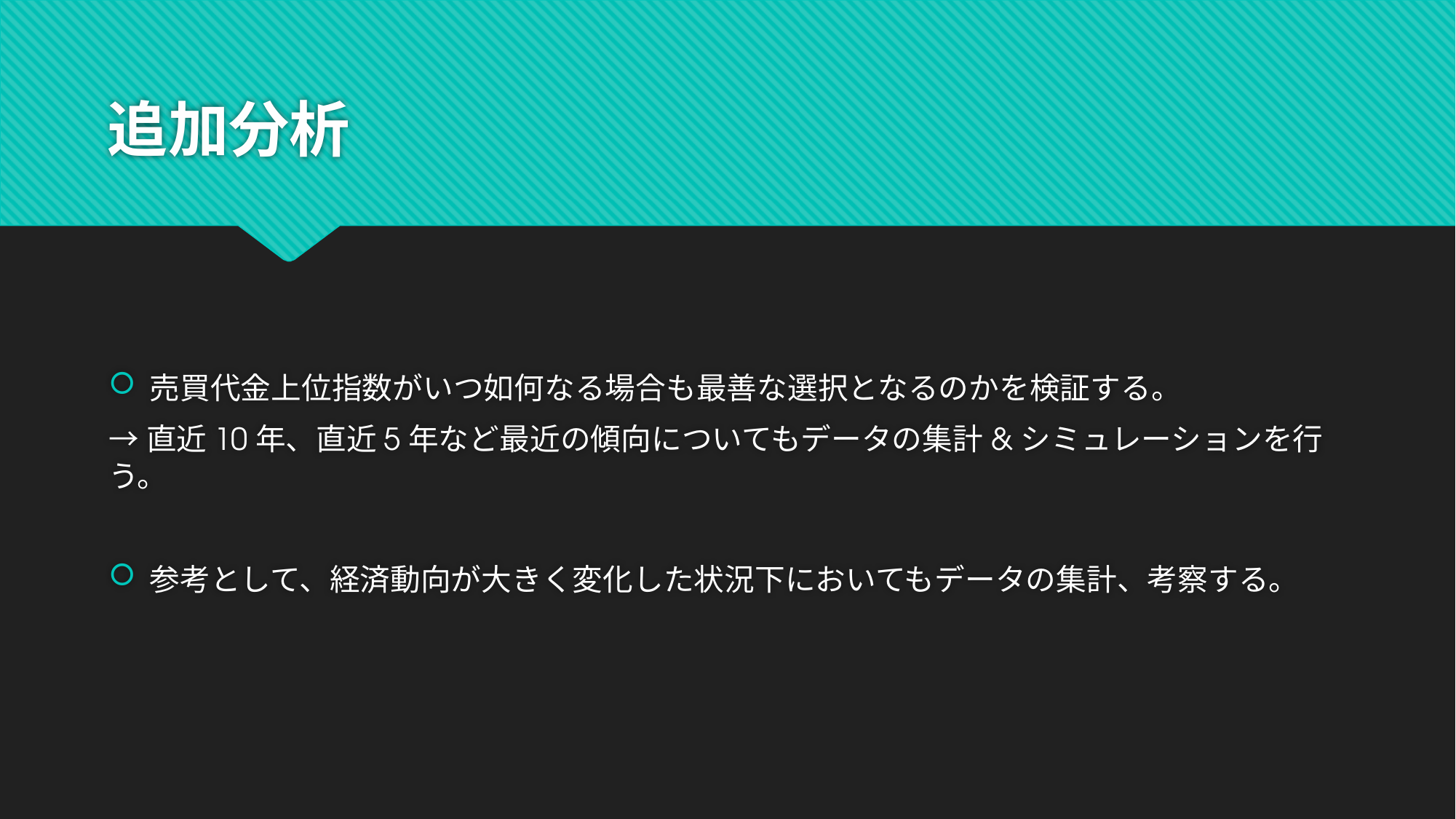

# 追加分析
売買代金上位指数がいつ如何なる場合も最善な選択となるのかを検証する。
→直近10年、直近5年など最近の傾向についてもデータの集計&シミュレーションを行う。

参考として、経済動向が大きく変化した状況下においてもデータの集計、考察する。